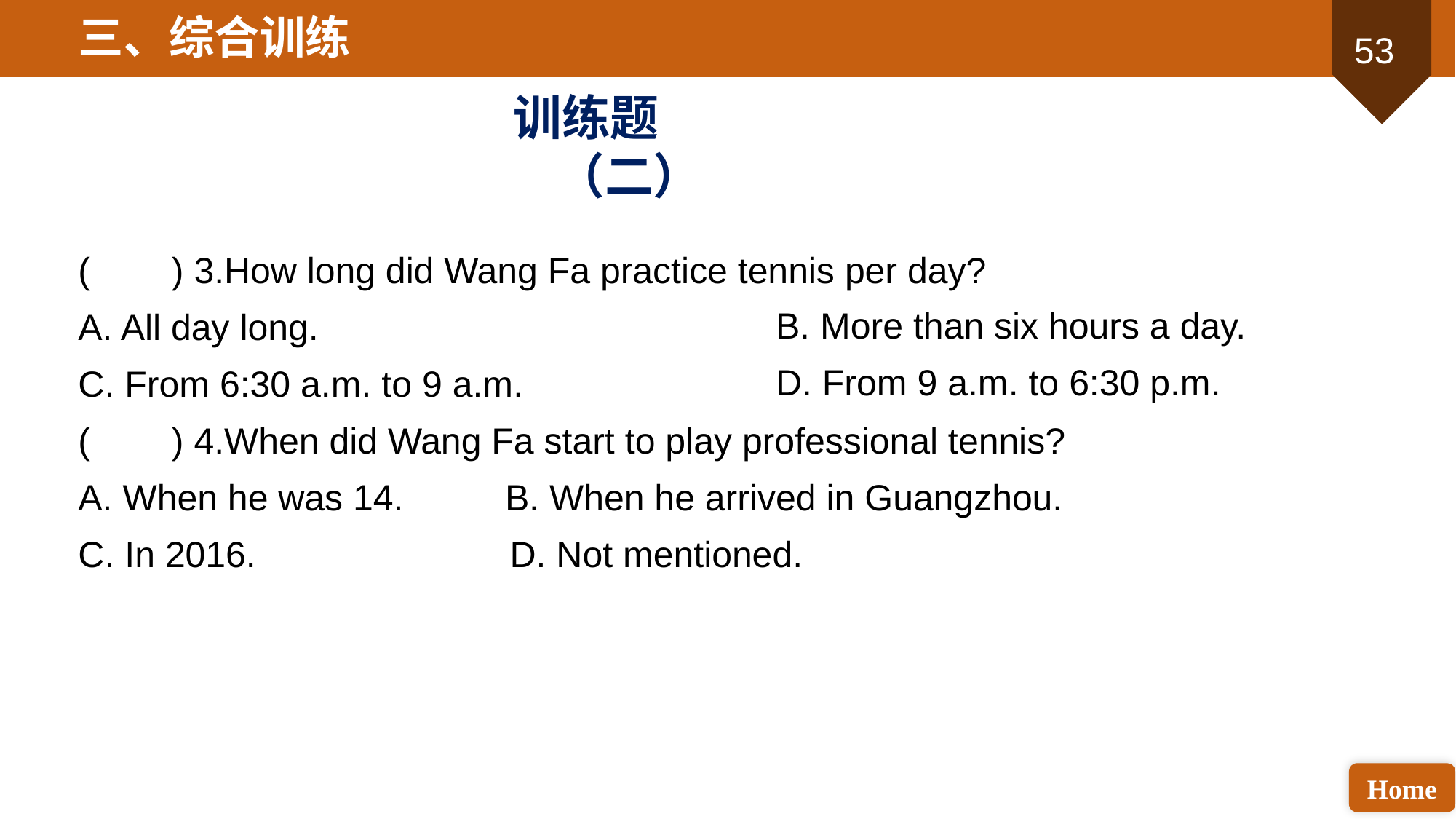

三、综合训练
训练题（二）
(        ) 3.How long did Wang Fa practice tennis per day?
A. All day long.
C. From 6:30 a.m. to 9 a.m.
(        ) 4.When did Wang Fa start to play professional tennis?
A. When he was 14.          B. When he arrived in Guangzhou.
C. In 2016.                         D. Not mentioned.

B. More than six hours a day.
D. From 9 a.m. to 6:30 p.m.